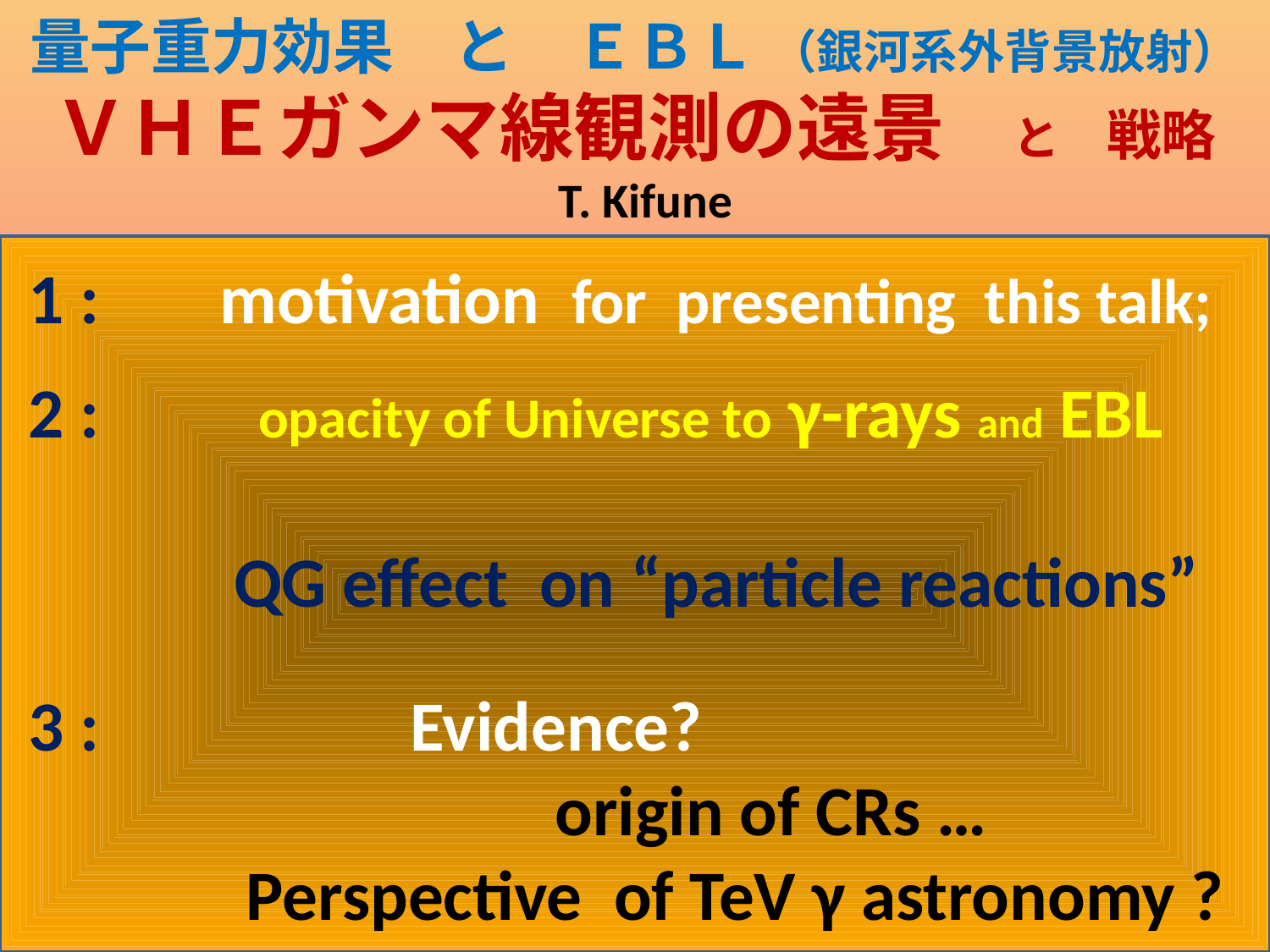

# 量子重力効果　と　ＥＢＬ （銀河系外背景放射） ＶＨＥガンマ線観測の遠景　と　戦略 T. Kifune
 1 : 　motivation  for  presenting  this talk;

 2 :          opacity of Universe to γ-rays and EBL
          　QG effect  on “particle reactions”

 3 :             　Evidence?
　    　　      　　　origin of CRs …
            　Perspective  of TeV γ astronomy ?